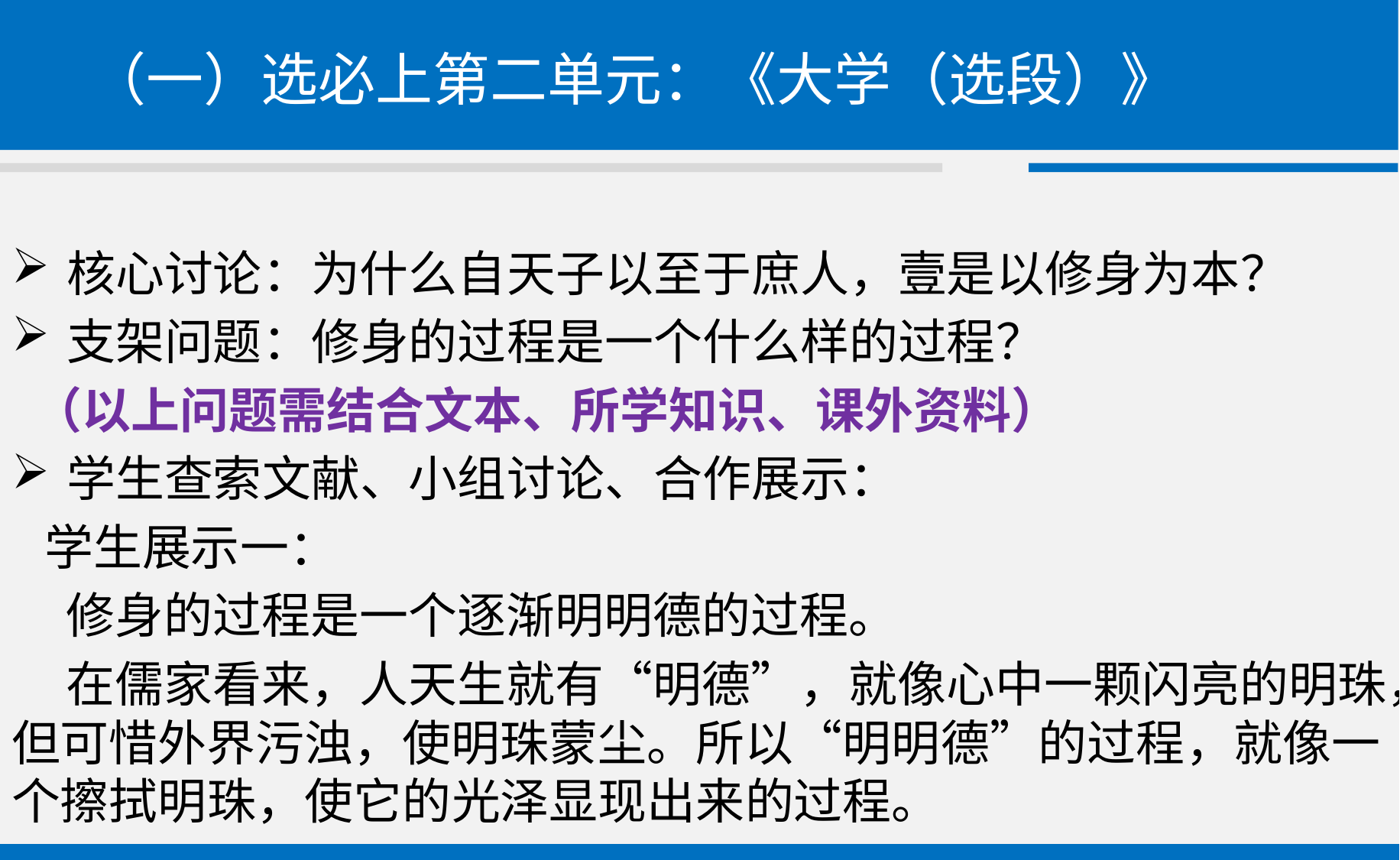

# （一）选必上第二单元：《大学（选段）》

核心讨论：为什么自天子以至于庶人，壹是以修身为本？
支架问题：修身的过程是一个什么样的过程？
 （以上问题需结合文本、所学知识、课外资料）
学生查索文献、小组讨论、合作展示：
  学生展示一：
    修身的过程是一个逐渐明明德的过程。
    在儒家看来，人天生就有“明德”，就像心中一颗闪亮的明珠，但可惜外界污浊，使明珠蒙尘。所以“明明德”的过程，就像一个擦拭明珠，使它的光泽显现出来的过程。